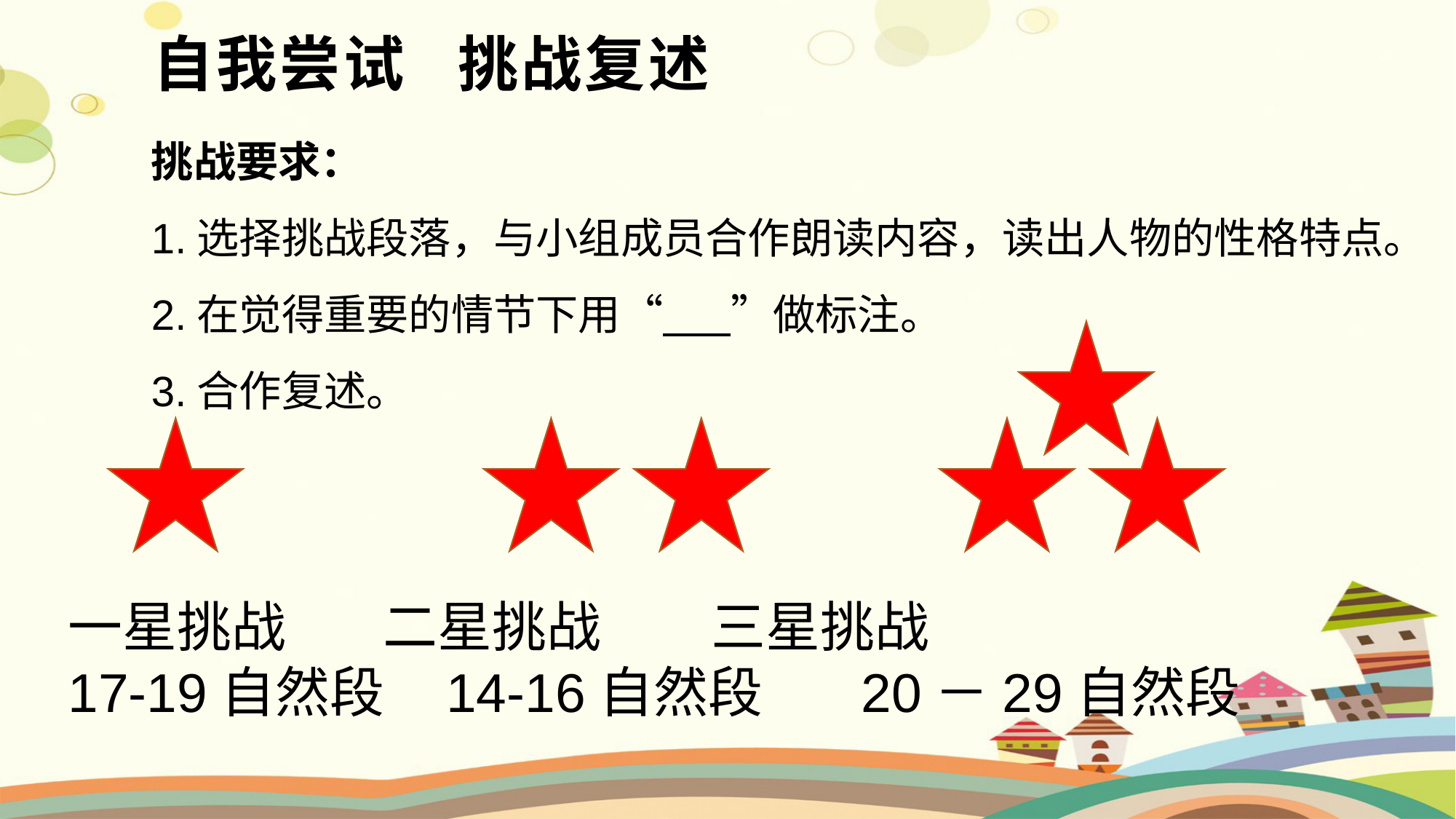

# 自我尝试   挑战复述
挑战要求：
1.选择挑战段落，与小组成员合作朗读内容，读出人物的性格特点。
2.在觉得重要的情节下用“       ”做标注。
3.合作复述。

一星挑战        二星挑战         三星挑战
17-19自然段    14-16自然段       20－29自然段